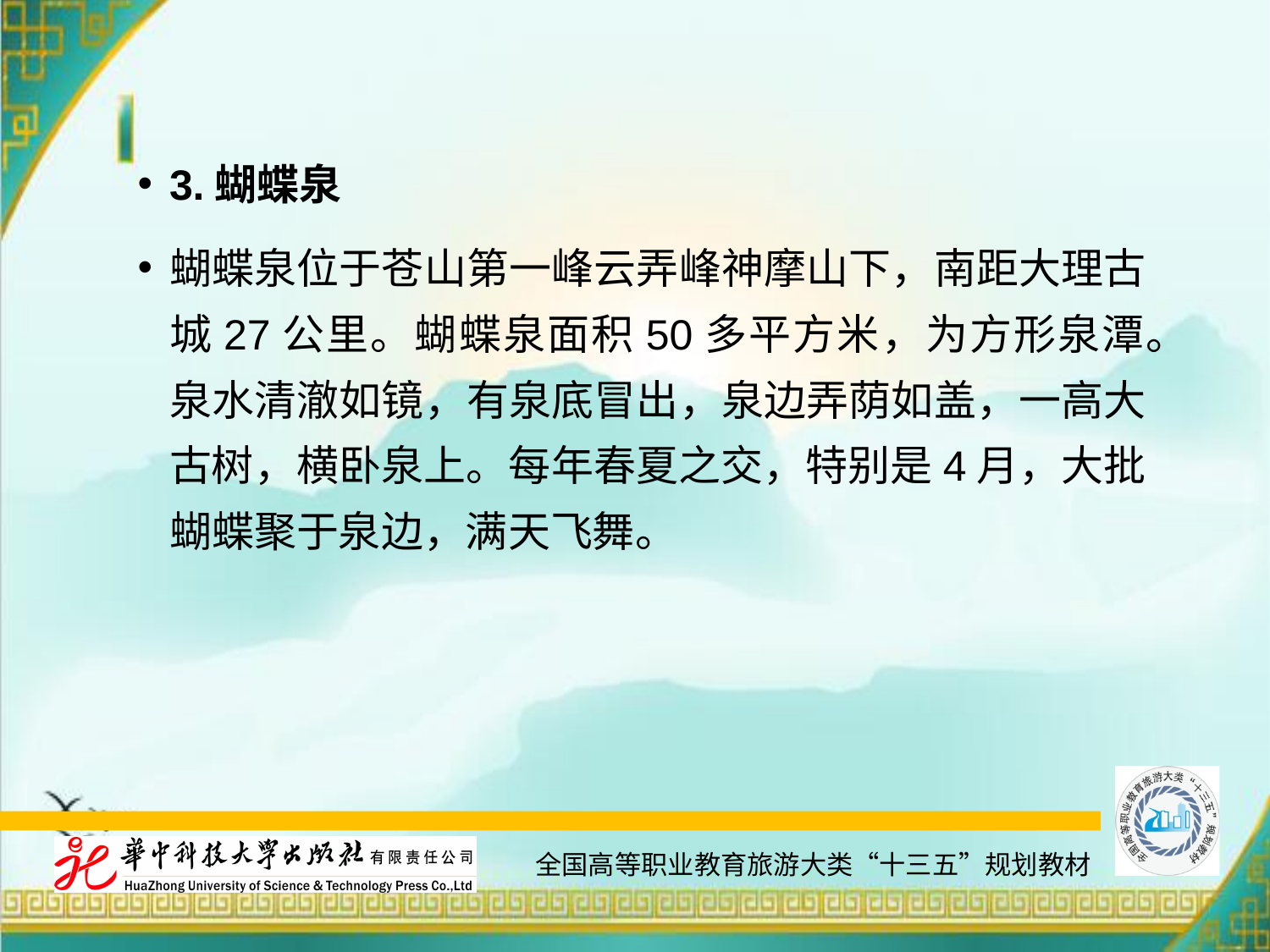

#
3.蝴蝶泉
蝴蝶泉位于苍山第一峰云弄峰神摩山下，南距大理古城27公里。蝴蝶泉面积50多平方米，为方形泉潭。泉水清澈如镜，有泉底冒出，泉边弄荫如盖，一高大古树，横卧泉上。每年春夏之交，特别是4月，大批蝴蝶聚于泉边，满天飞舞。